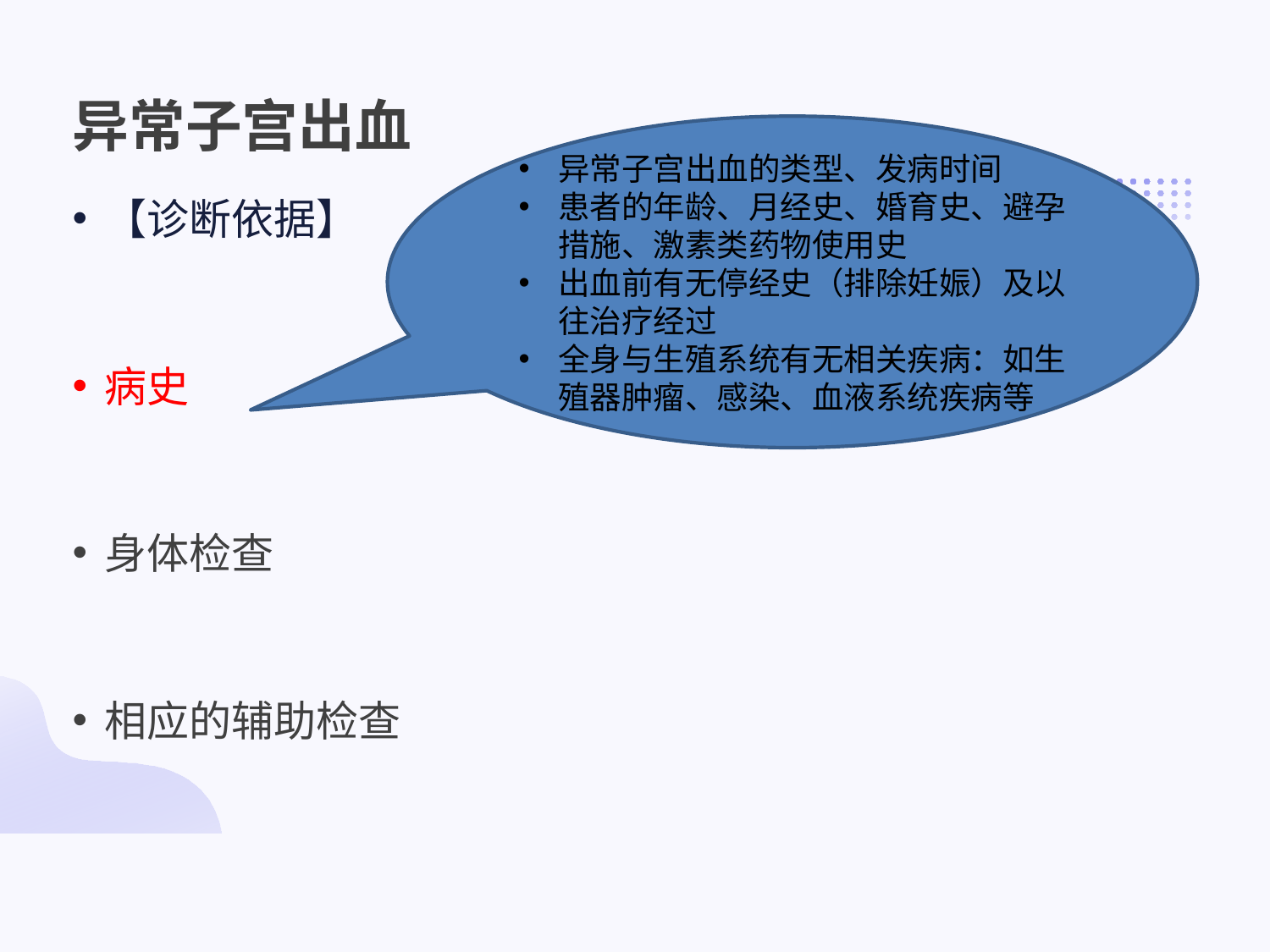

# 异常子宫出血
异常子宫出血的类型、发病时间
患者的年龄、月经史、婚育史、避孕措施、激素类药物使用史
出血前有无停经史（排除妊娠）及以往治疗经过
全身与生殖系统有无相关疾病：如生殖器肿瘤、感染、血液系统疾病等
【诊断依据】

病史

身体检查

相应的辅助检查